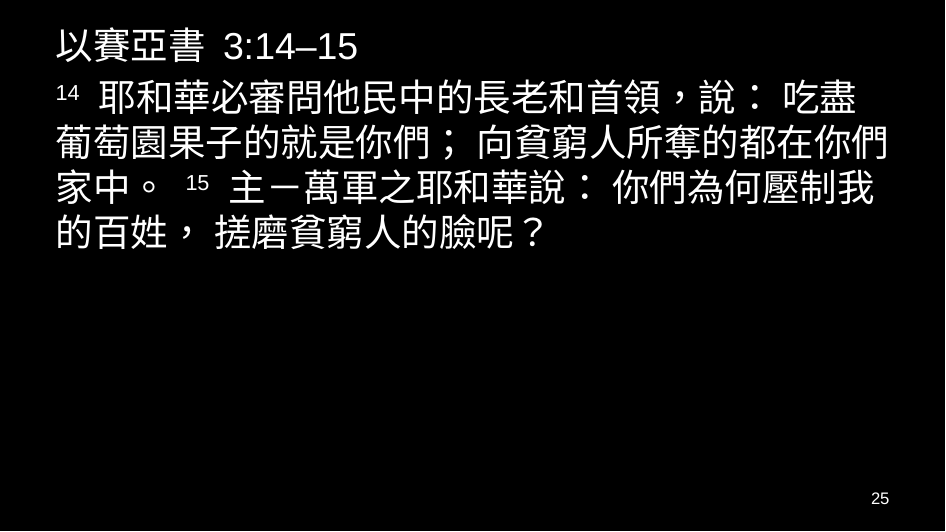

以賽亞書 3:14–15
14 耶和華必審問他民中的長老和首領，說： 吃盡葡萄園果子的就是你們； 向貧窮人所奪的都在你們家中。 15 主－萬軍之耶和華說： 你們為何壓制我的百姓， 搓磨貧窮人的臉呢？

25